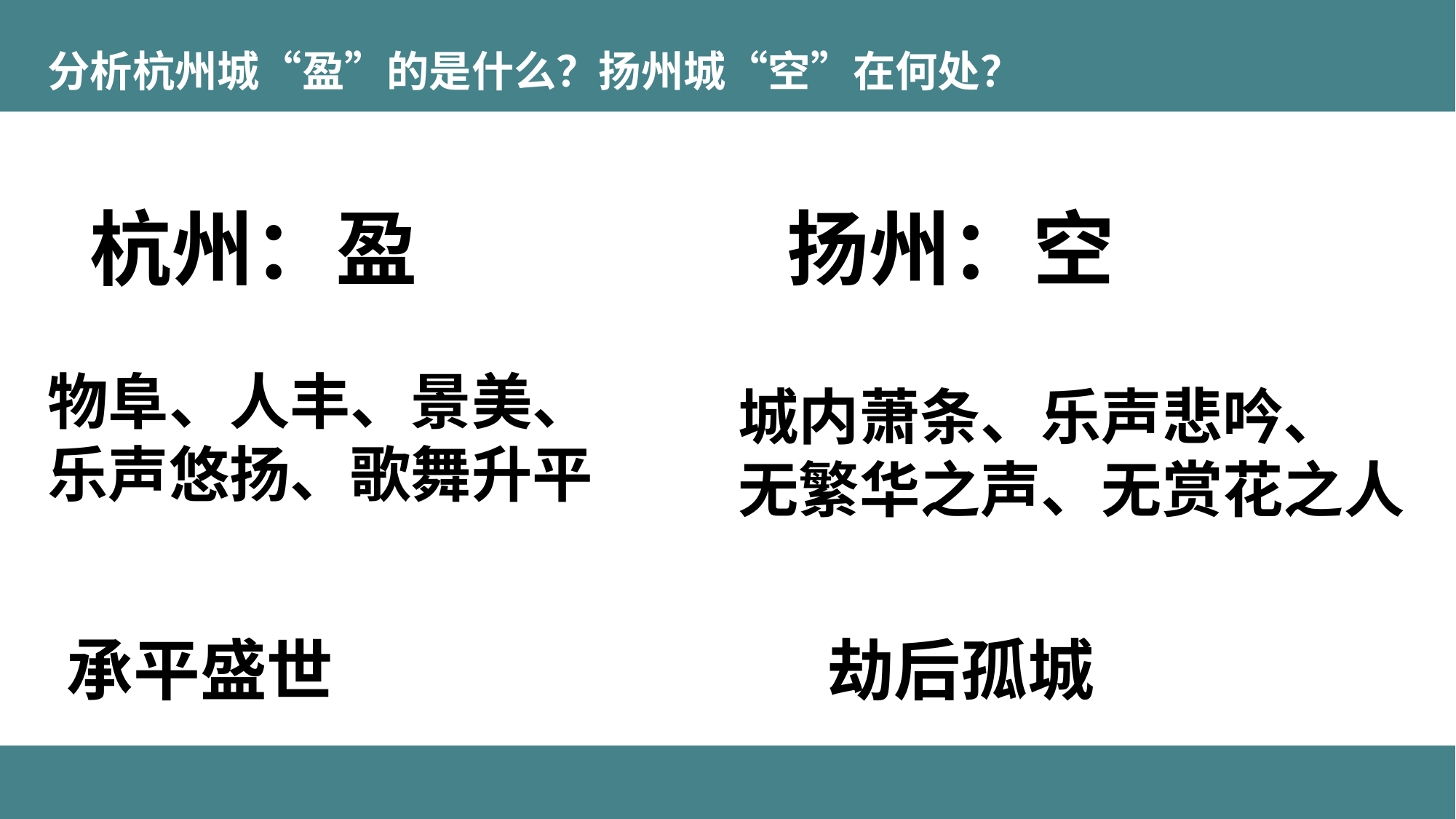

分析杭州城“盈”的是什么？扬州城“空”在何处？
盈
(繁华)
扬州：空
杭州：盈
物阜、人丰、景美、乐声悠扬、歌舞升平

城内萧条、乐声悲吟、
无繁华之声、无赏花之人
承平盛世
劫后孤城